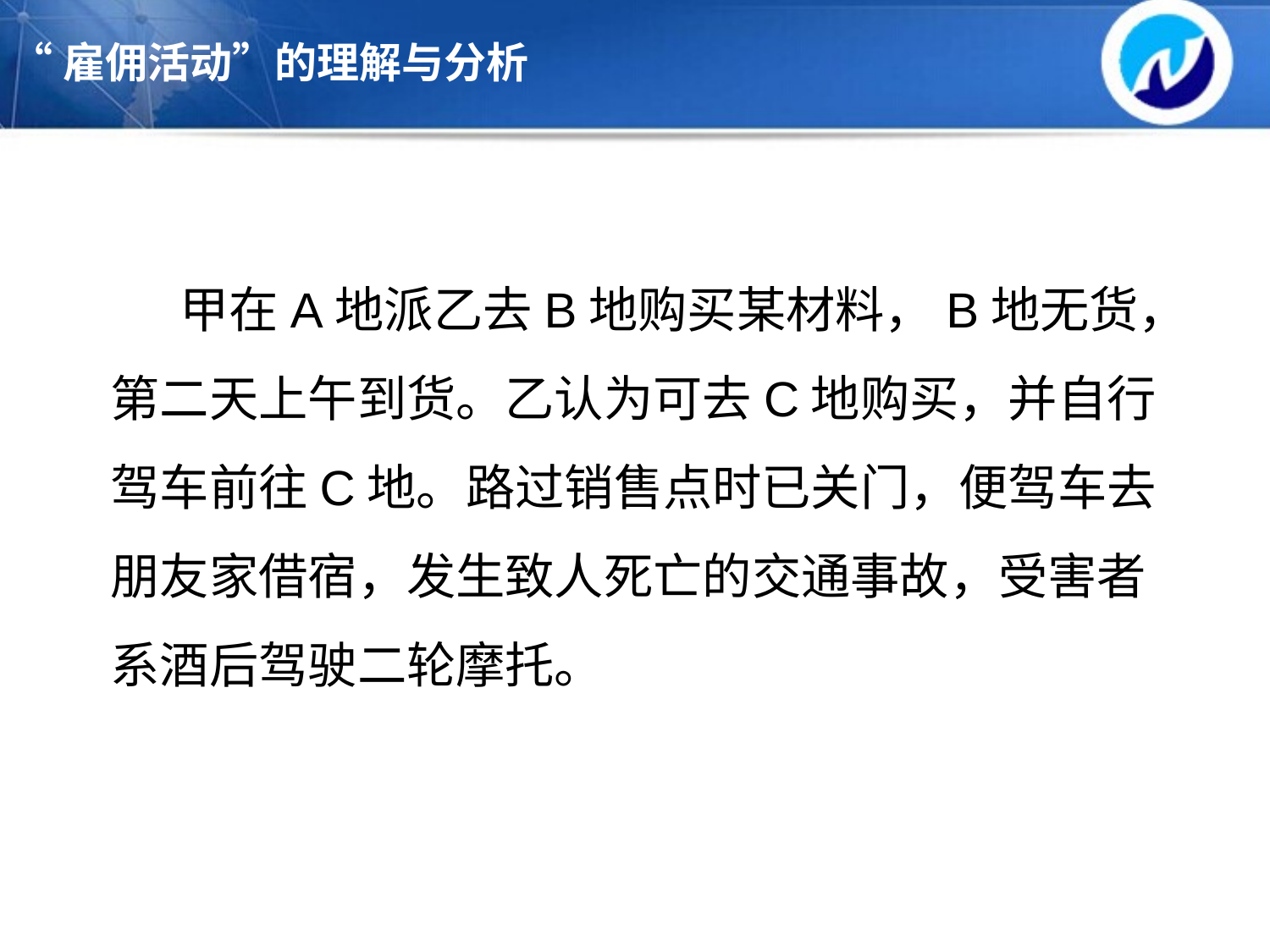

“雇佣活动”的理解与分析
             甲在A地派乙去B地购买某材料，B地无货，第二天上午到货。乙认为可去C地购买，并自行驾车前往C地。路过销售点时已关门，便驾车去朋友家借宿，发生致人死亡的交通事故，受害者系酒后驾驶二轮摩托。